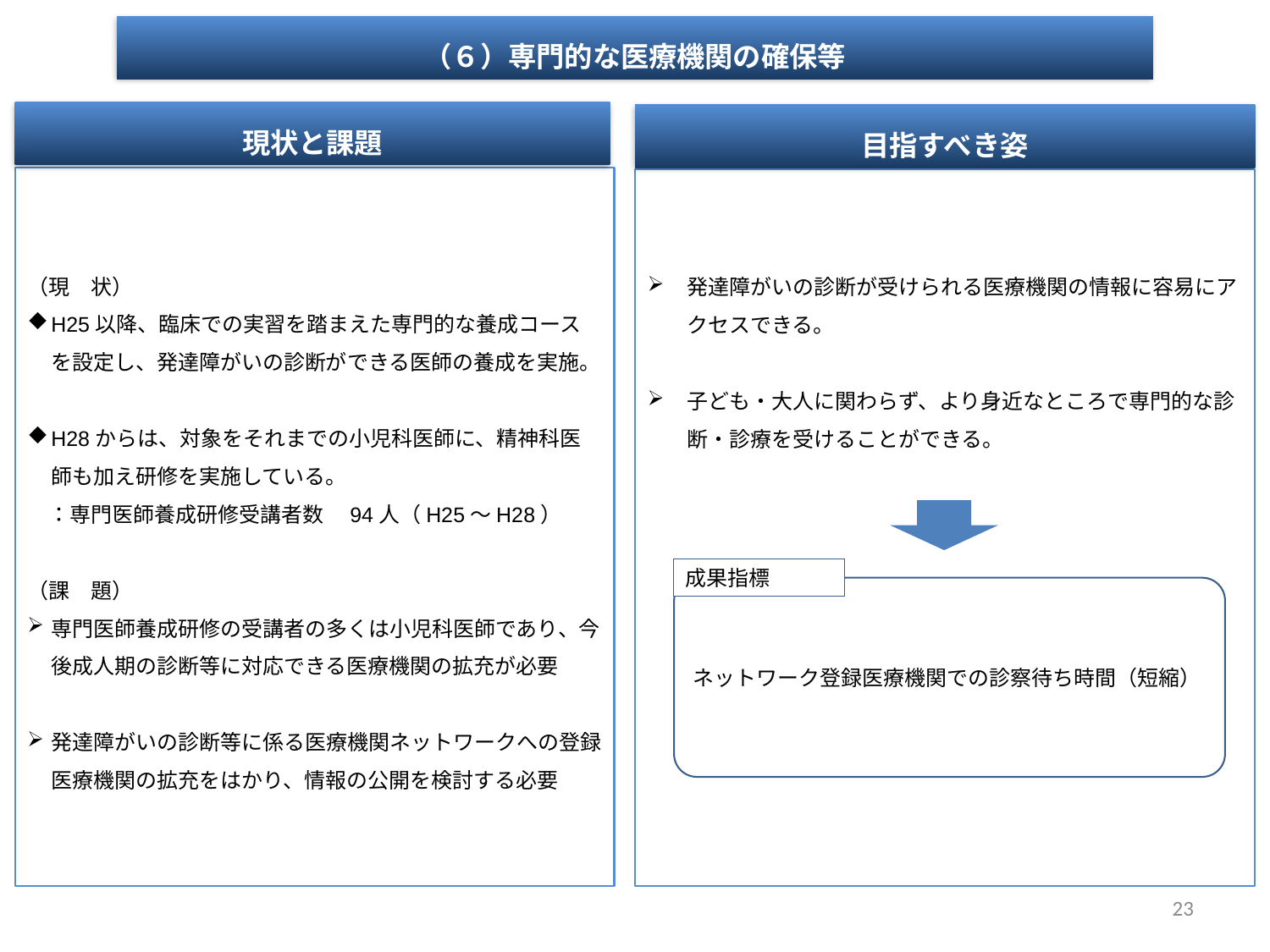

（６）専門的な医療機関の確保等
現状と課題
目指すべき姿
（現　状）
H25以降、臨床での実習を踏まえた専門的な養成コースを設定し、発達障がいの診断ができる医師の養成を実施。

H28からは、対象をそれまでの小児科医師に、精神科医師も加え研修を実施している。
　：専門医師養成研修受講者数　94人（H25～H28）

（課　題）
専門医師養成研修の受講者の多くは小児科医師であり、今後成人期の診断等に対応できる医療機関の拡充が必要

発達障がいの診断等に係る医療機関ネットワークへの登録医療機関の拡充をはかり、情報の公開を検討する必要
発達障がいの診断が受けられる医療機関の情報に容易にアクセスできる。

子ども・大人に関わらず、より身近なところで専門的な診断・診療を受けることができる。

成果指標
ネットワーク登録医療機関での診察待ち時間（短縮）
23